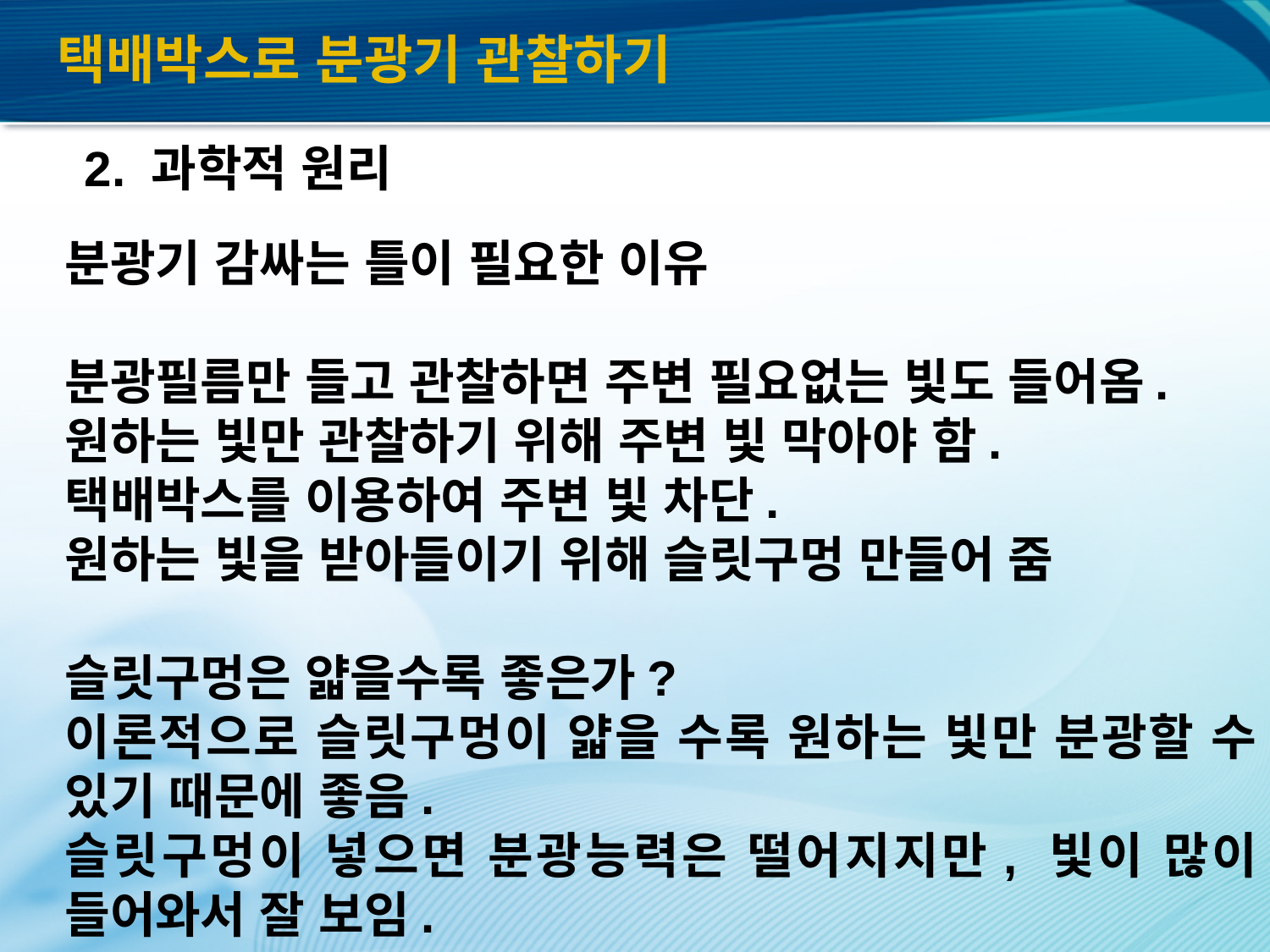

택배박스로 분광기 관찰하기
2. 과학적 원리
분광기 감싸는 틀이 필요한 이유

분광필름만 들고 관찰하면 주변 필요없는 빛도 들어옴.
원하는 빛만 관찰하기 위해 주변 빛 막아야 함.
택배박스를 이용하여 주변 빛 차단.
원하는 빛을 받아들이기 위해 슬릿구멍 만들어 줌

슬릿구멍은 얇을수록 좋은가?
이론적으로 슬릿구멍이 얇을 수록 원하는 빛만 분광할 수 있기 때문에 좋음.
슬릿구멍이 넣으면 분광능력은 떨어지지만, 빛이 많이 들어와서 잘 보임.